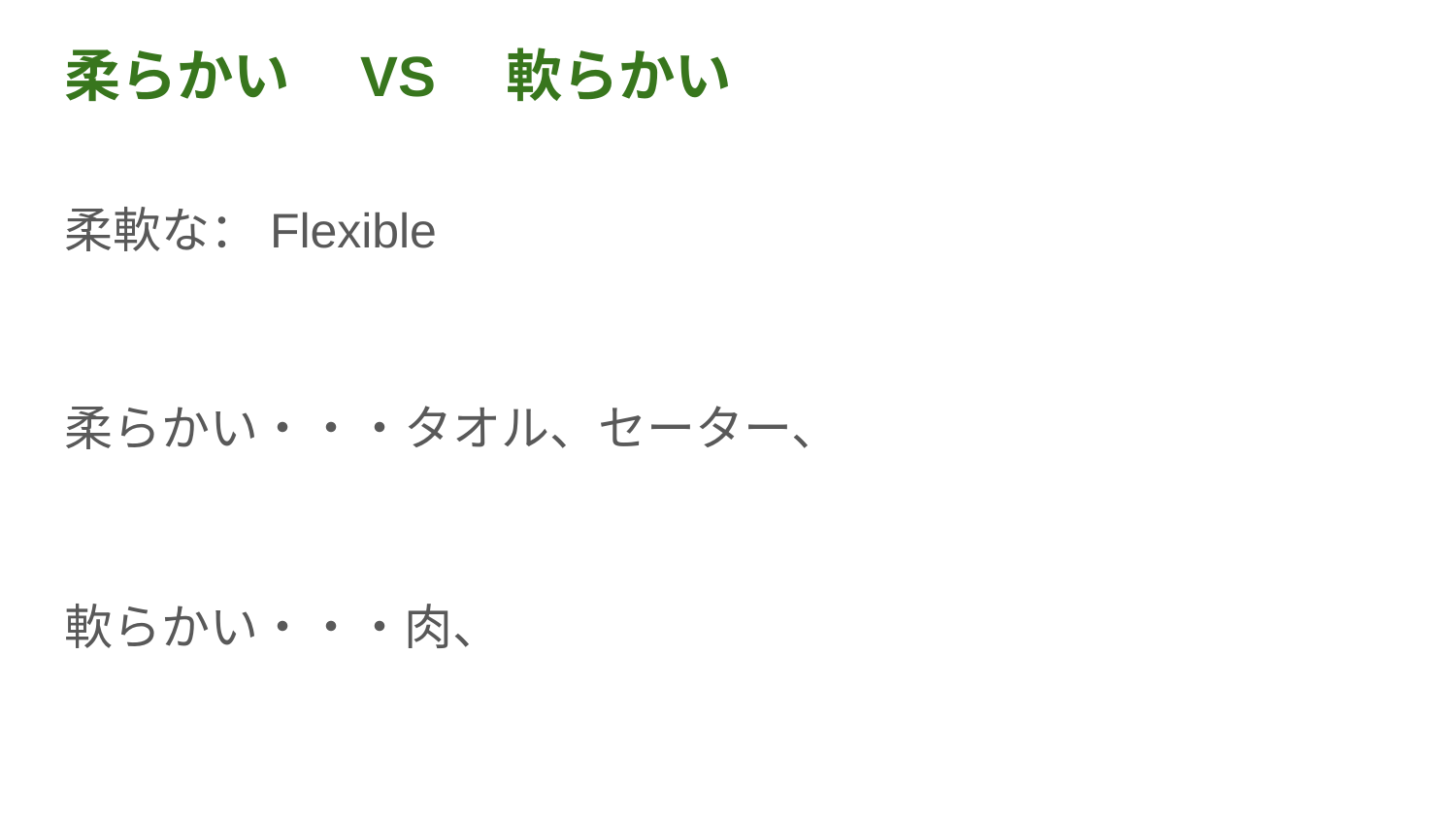

# 柔らかい　VS　軟らかい
柔軟な：Flexible

柔らかい・・・タオル、セーター、

軟らかい・・・肉、